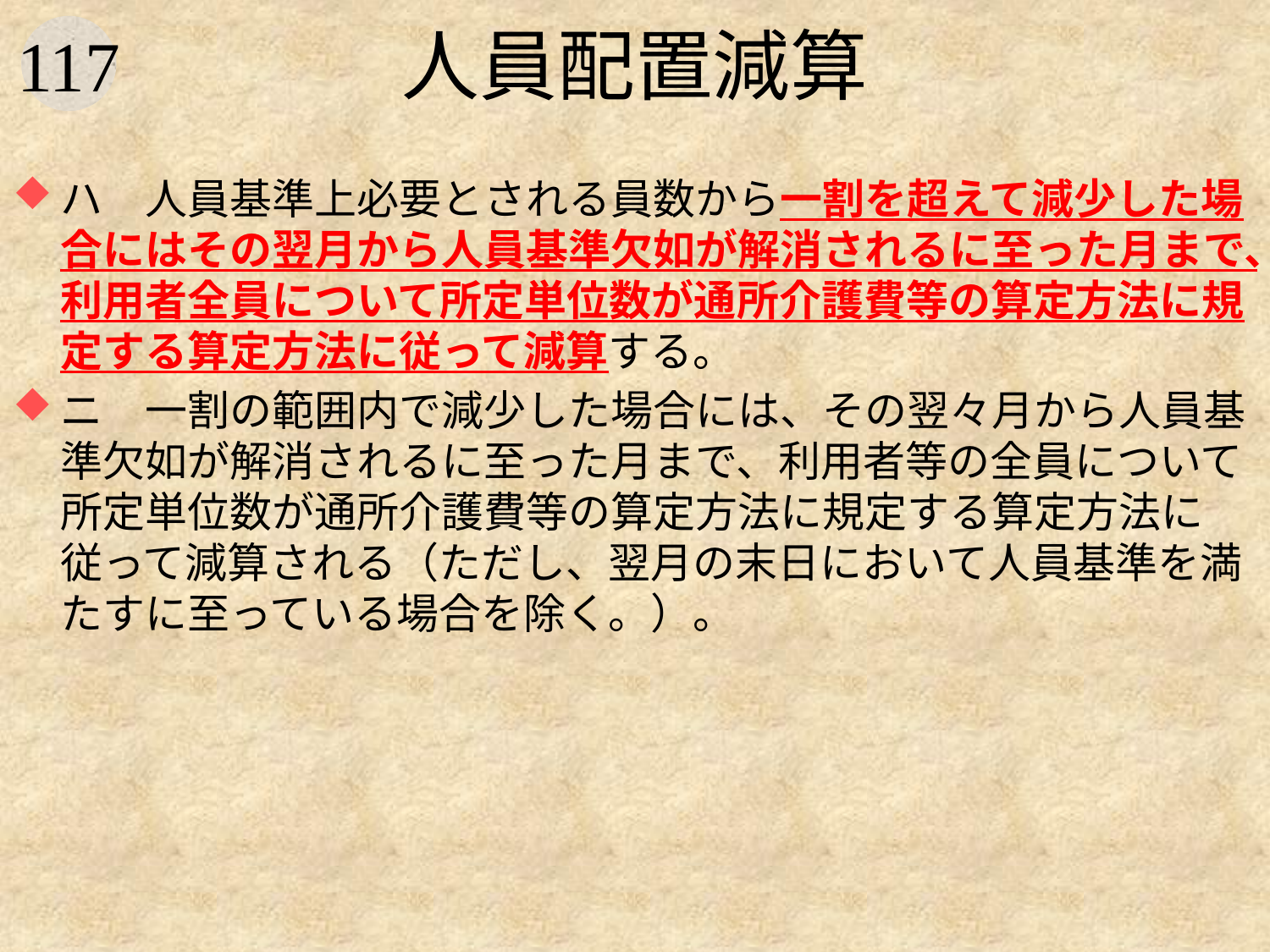

# 人員配置減算
ハ　人員基準上必要とされる員数から一割を超えて減少した場合にはその翌月から人員基準欠如が解消されるに至った月まで、利用者全員について所定単位数が通所介護費等の算定方法に規定する算定方法に従って減算する。
ニ　一割の範囲内で減少した場合には、その翌々月から人員基準欠如が解消されるに至った月まで、利用者等の全員について所定単位数が通所介護費等の算定方法に規定する算定方法に従って減算される（ただし、翌月の末日において人員基準を満たすに至っている場合を除く。）。